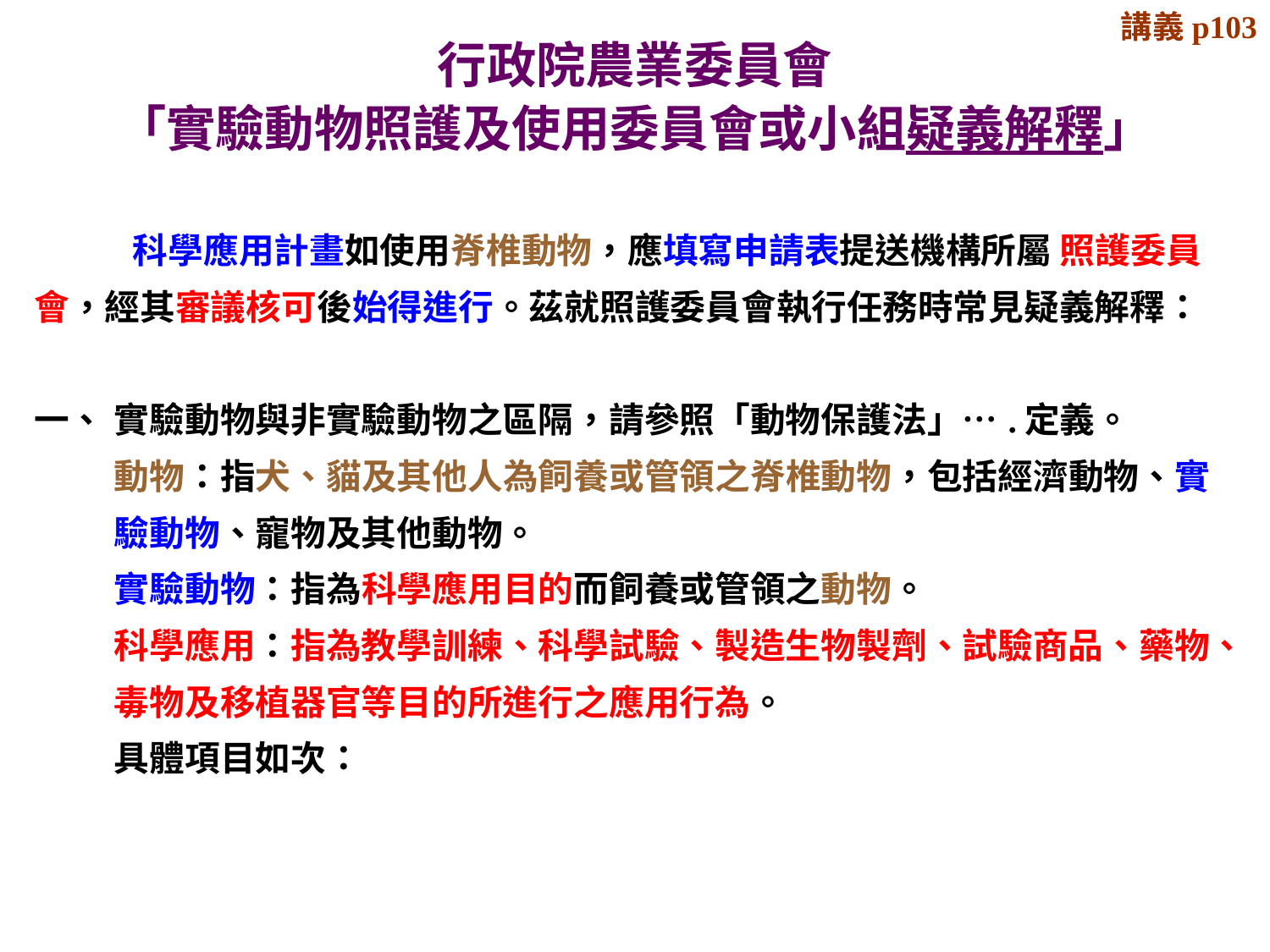

講義p103
# 行政院農業委員會 「實驗動物照護及使用委員會或小組疑義解釋」
| 科學應用計畫如使用脊椎動物，應填寫申請表提送機構所屬 照護委員會，經其審議核可後始得進行。茲就照護委員會執行任務時常見疑義解釋： |  |
| --- | --- |
| 一、 | 實驗動物與非實驗動物之區隔，請參照「動物保護法」….定義。 動物：指犬、貓及其他人為飼養或管領之脊椎動物，包括經濟動物、實驗動物、寵物及其他動物。 實驗動物：指為科學應用目的而飼養或管領之動物。 科學應用：指為教學訓練、科學試驗、製造生物製劑、試驗商品、藥物、毒物及移植器官等目的所進行之應用行為。 具體項目如次： |